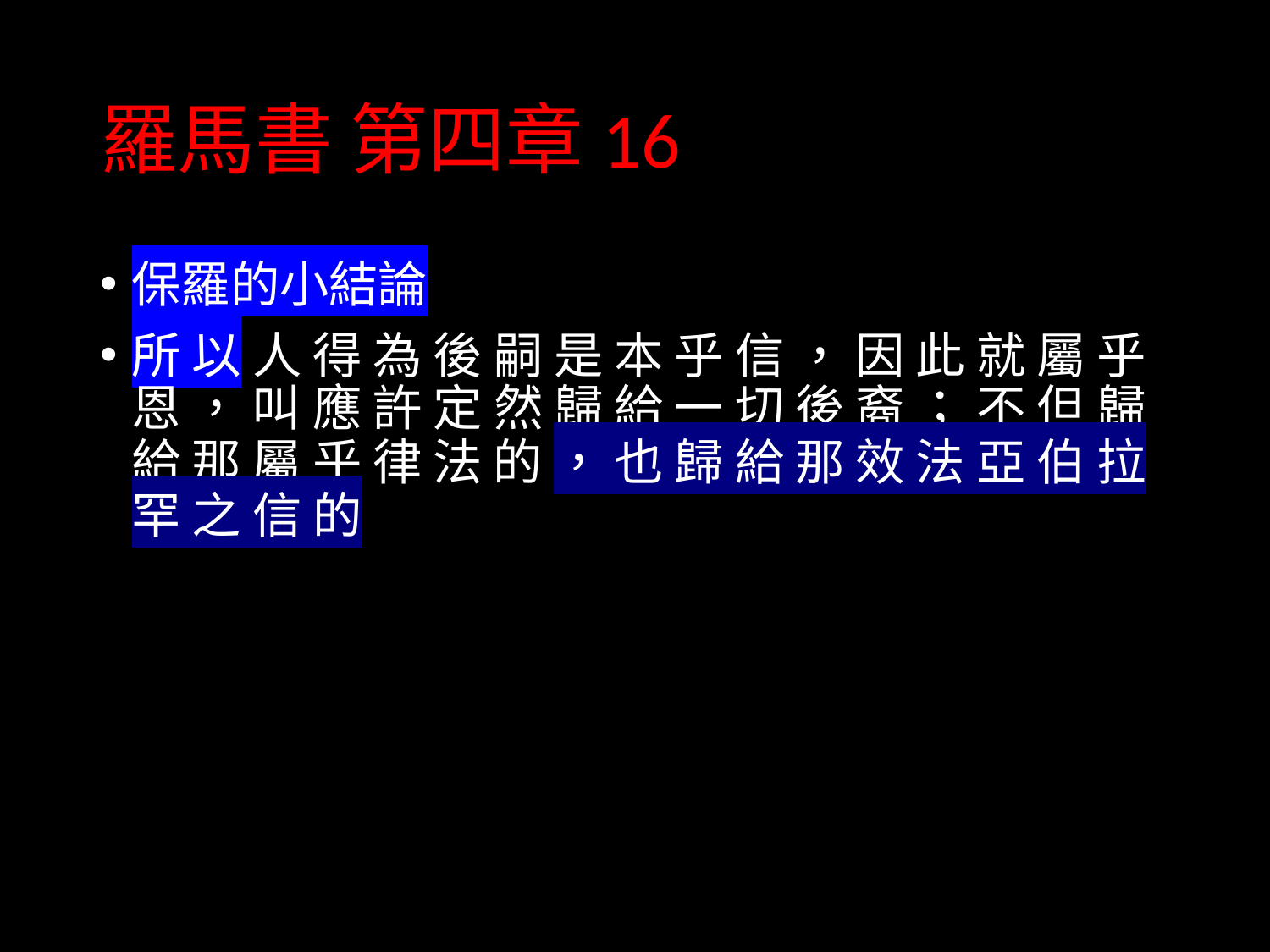

# 羅馬書 第四章16
保羅的小結論
所 以 人 得 為 後 嗣 是 本 乎 信 ， 因 此 就 屬 乎 恩 ， 叫 應 許 定 然 歸 給 一 切 後 裔 ； 不 但 歸 給 那 屬 乎 律 法 的 ， 也 歸 給 那 效 法 亞 伯 拉 罕 之 信 的